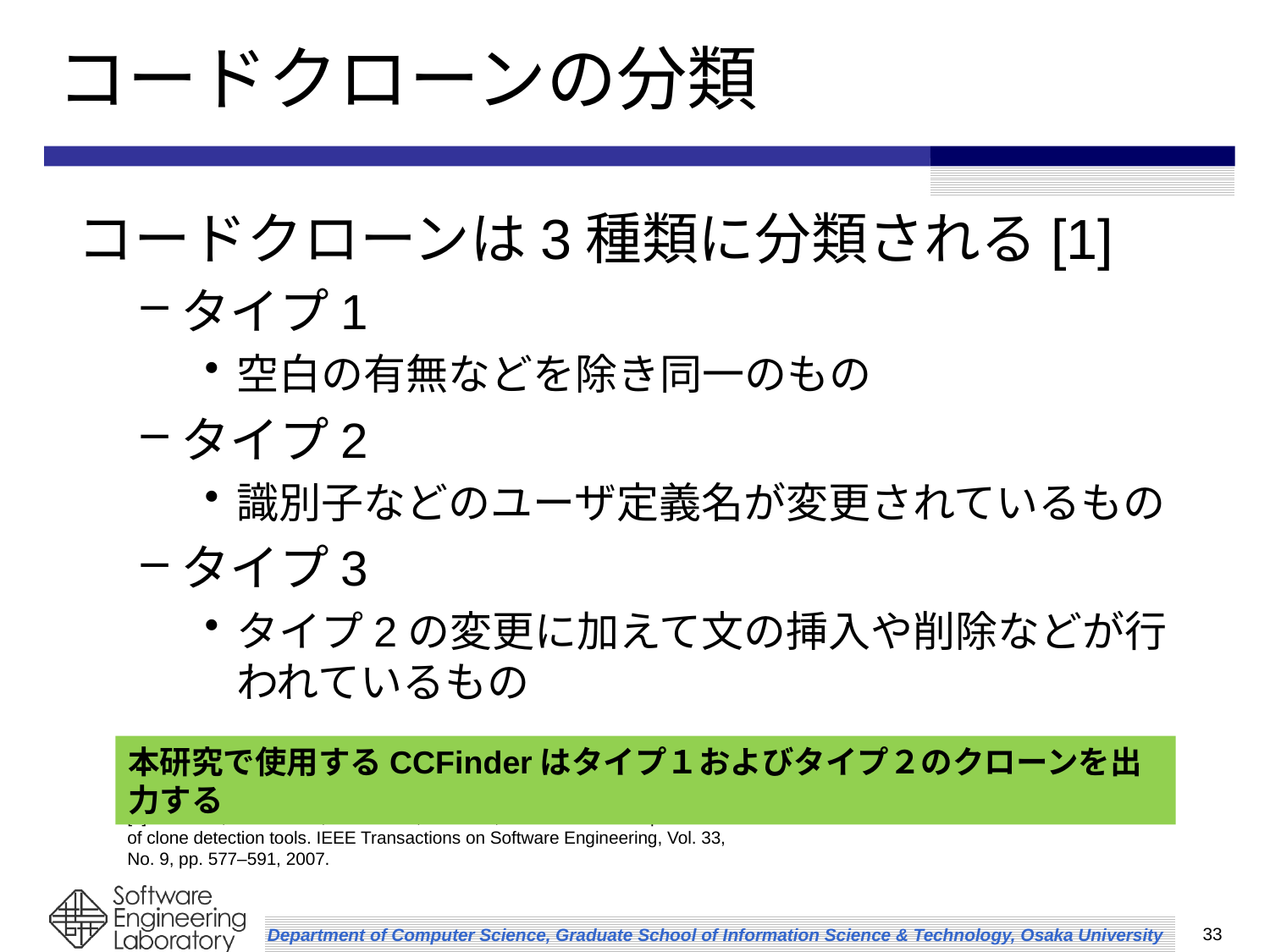

# コードクローンの分類
コードクローンは3種類に分類される[1]
タイプ1
空白の有無などを除き同一のもの
タイプ2
識別子などのユーザ定義名が変更されているもの
タイプ3
タイプ2の変更に加えて文の挿入や削除などが行われているもの
本研究で使用するCCFinderはタイプ１およびタイプ２のクローンを出力する
[1] S. Bellon, R. Koschke, G. Antoniol, J. Krinke, and E. Merlo. Comparison and evaluation
of clone detection tools. IEEE Transactions on Software Engineering, Vol. 33,
No. 9, pp. 577–591, 2007.
33